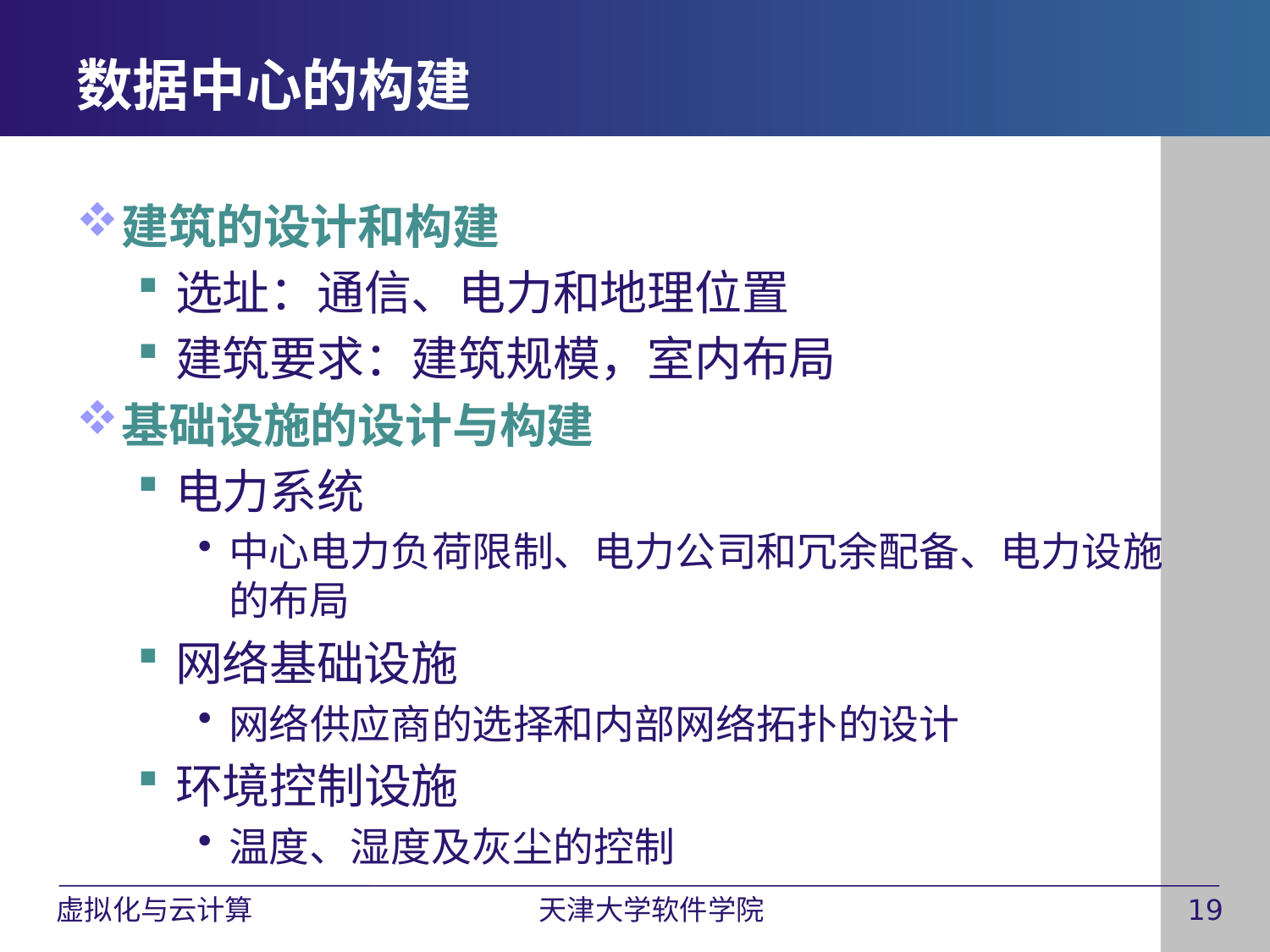

# 数据中心的构建
建筑的设计和构建
选址：通信、电力和地理位置
建筑要求：建筑规模，室内布局
基础设施的设计与构建
电力系统
中心电力负荷限制、电力公司和冗余配备、电力设施的布局
网络基础设施
网络供应商的选择和内部网络拓扑的设计
环境控制设施
温度、湿度及灰尘的控制